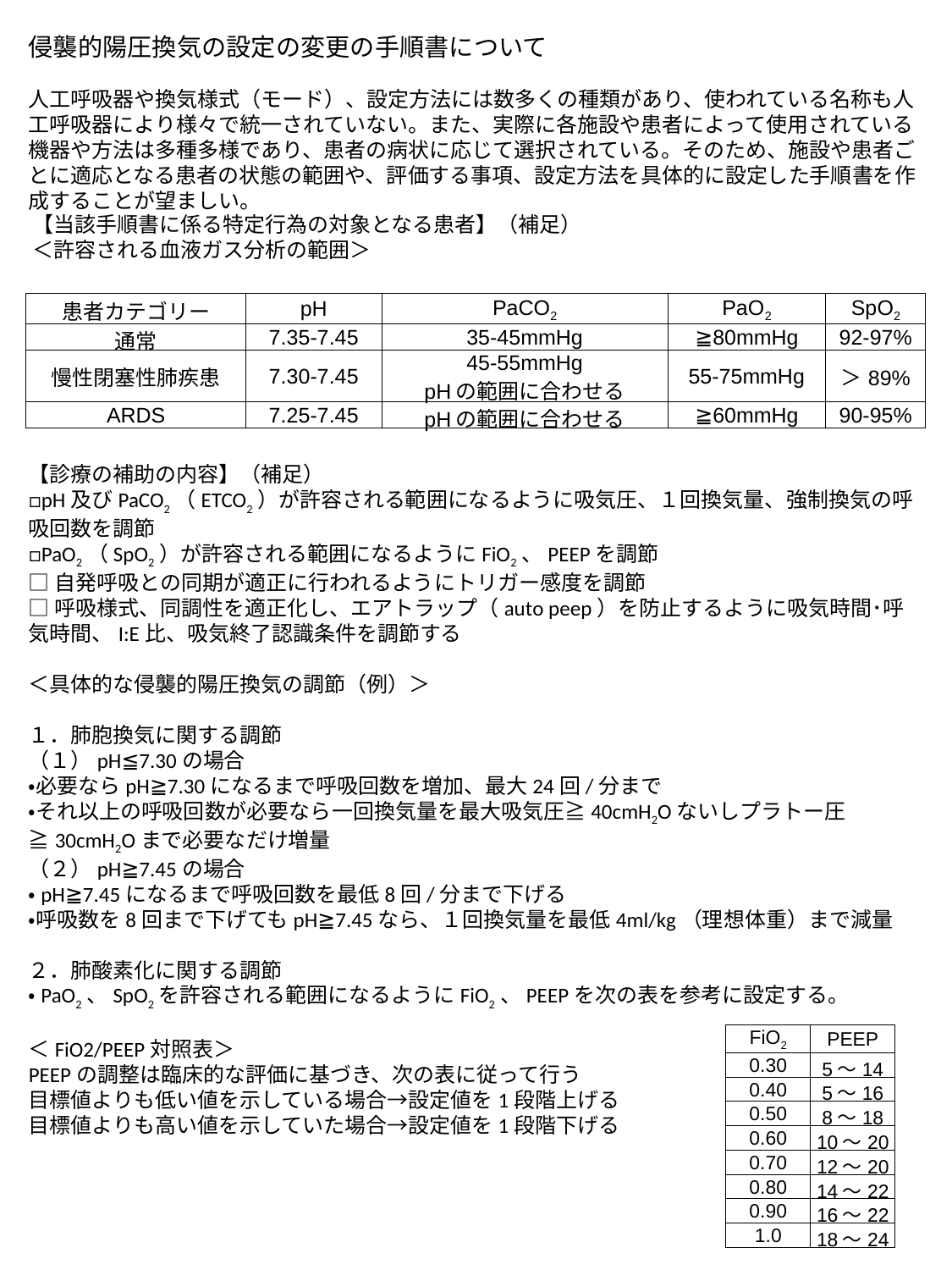

侵襲的陽圧換気の設定の変更の手順書について

人工呼吸器や換気様式（モード）、設定方法には数多くの種類があり、使われている名称も人工呼吸器により様々で統一されていない。また、実際に各施設や患者によって使用されている機器や方法は多種多様であり、患者の病状に応じて選択されている。そのため、施設や患者ごとに適応となる患者の状態の範囲や、評価する事項、設定方法を具体的に設定した手順書を作成することが望ましい。
【当該手順書に係る特定行為の対象となる患者】（補足）
＜許容される血液ガス分析の範囲＞
| 患者カテゴリー | pH | PaCO2 | PaO2 | SpO2 |
| --- | --- | --- | --- | --- |
| 通常 | 7.35-7.45 | 35-45mmHg | ≧80mmHg | 92-97% |
| 慢性閉塞性肺疾患 | 7.30-7.45 | 45-55mmHg pHの範囲に合わせる | 55-75mmHg | ＞89% |
| ARDS | 7.25-7.45 | pHの範囲に合わせる | ≧60mmHg | 90-95% |
【診療の補助の内容】（補足）
□pH及びPaCO2（ETCO2）が許容される範囲になるように吸気圧、１回換気量、強制換気の呼吸回数を調節
□PaO2（SpO2）が許容される範囲になるようにFiO2、PEEPを調節
□自発呼吸との同期が適正に行われるようにトリガー感度を調節
□呼吸様式、同調性を適正化し、エアトラップ（auto peep）を防止するように吸気時間･呼気時間、I:E比、吸気終了認識条件を調節する

＜具体的な侵襲的陽圧換気の調節（例）＞

１．肺胞換気に関する調節
（１）pH≦7.30の場合
・必要ならpH≧7.30になるまで呼吸回数を増加、最大24回/分まで
・それ以上の呼吸回数が必要なら一回換気量を最大吸気圧≧40cmH2Oないしプラトー圧≧30cmH2Oまで必要なだけ増量
（２）pH≧7.45の場合
・pH≧7.45になるまで呼吸回数を最低8回/分まで下げる
・呼吸数を8回まで下げてもpH≧7.45なら、１回換気量を最低4ml/kg（理想体重）まで減量

２．肺酸素化に関する調節
・PaO2、SpO2を許容される範囲になるようにFiO2、PEEPを次の表を参考に設定する。

＜FiO2/PEEP対照表＞
PEEPの調整は臨床的な評価に基づき、次の表に従って行う
目標値よりも低い値を示している場合→設定値を1段階上げる
目標値よりも高い値を示していた場合→設定値を1段階下げる
| FiO2 | PEEP |
| --- | --- |
| 0.30 | 5～14 |
| 0.40 | 5～16 |
| 0.50 | 8～18 |
| 0.60 | 10～20 |
| 0.70 | 12～20 |
| 0.80 | 14～22 |
| 0.90 | 16～22 |
| 1.0 | 18～24 |